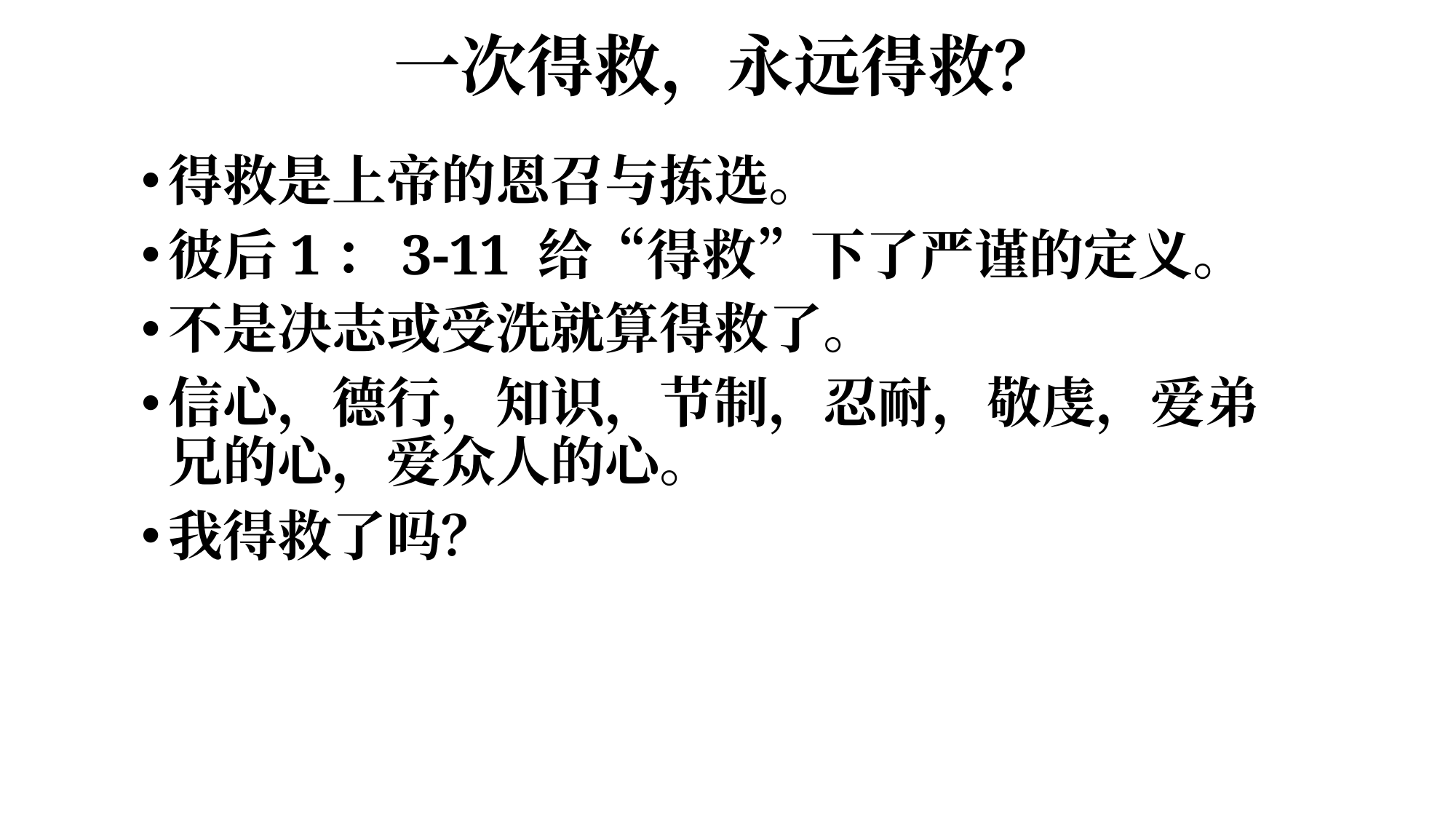

# 一次得救，永远得救？
得救是上帝的恩召与拣选。
彼后1：3-11 给“得救”下了严谨的定义。
不是决志或受洗就算得救了。
信心，德行，知识，节制，忍耐，敬虔，爱弟兄的心，爱众人的心。
我得救了吗？